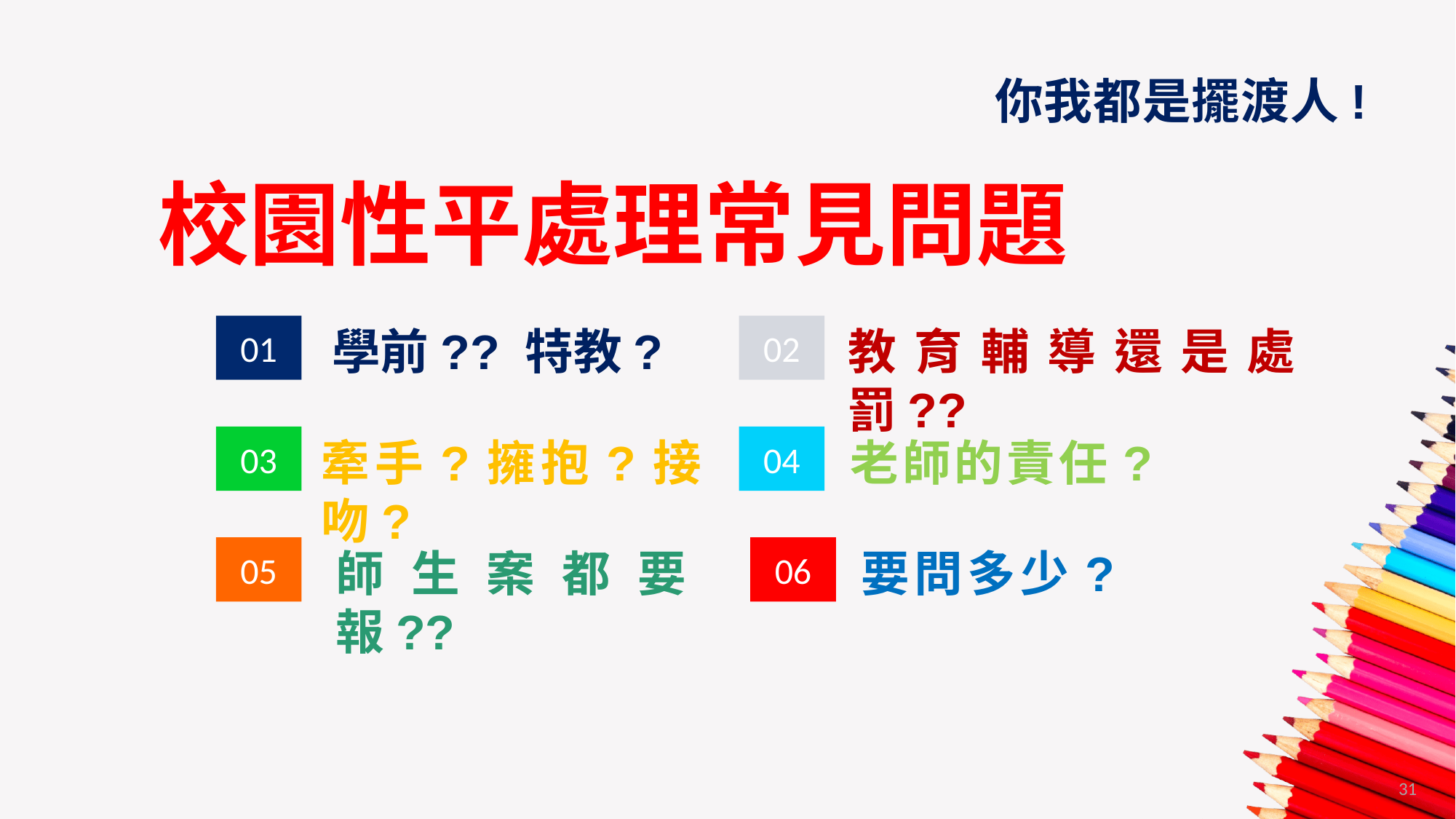

你我都是擺渡人!
校園性平處理常見問題
01
學前?? 特教?
02
教育輔導還是處罰??
03
牽手?擁抱?接吻?
04
老師的責任?
05
師生案都要報??
06
要問多少?
31